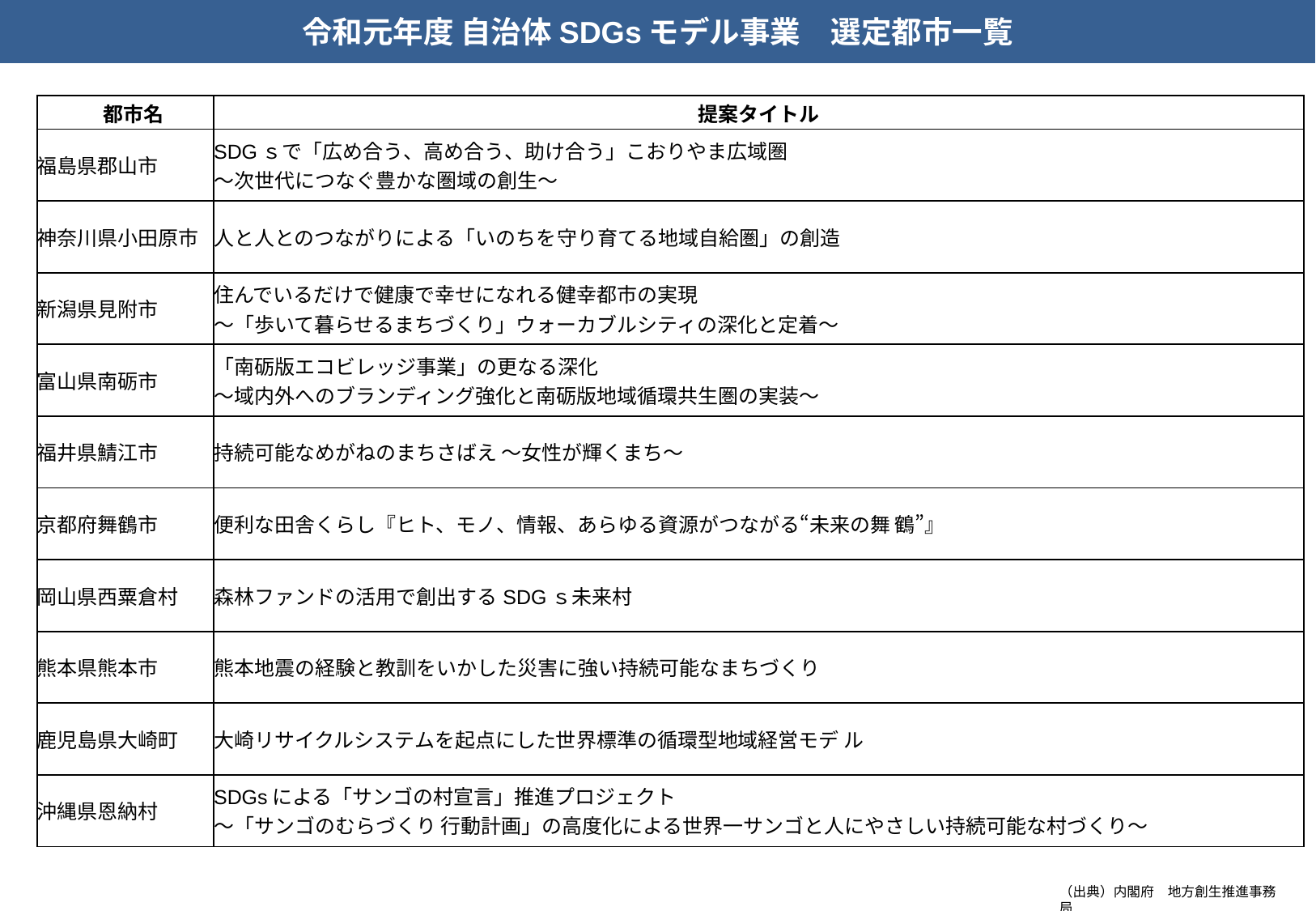

令和元年度 自治体SDGsモデル事業　選定都市一覧
| 都市名 | 提案タイトル |
| --- | --- |
| 福島県郡山市 | SDGｓで「広め合う、高め合う、助け合う」こおりやま広域圏 ～次世代につなぐ豊かな圏域の創生～ |
| 神奈川県小田原市 | 人と人とのつながりによる「いのちを守り育てる地域自給圏」の創造 |
| 新潟県見附市 | 住んでいるだけで健康で幸せになれる健幸都市の実現 ～「歩いて暮らせるまちづくり」ウォーカブルシティの深化と定着～ |
| 富山県南砺市 | 「南砺版エコビレッジ事業」の更なる深化 ～域内外へのブランディング強化と南砺版地域循環共生圏の実装～ |
| 福井県鯖江市 | 持続可能なめがねのまちさばえ ～女性が輝くまち～ |
| 京都府舞鶴市 | 便利な田舎くらし『ヒト、モノ、情報、あらゆる資源がつながる“未来の舞 鶴”』 |
| 岡山県西粟倉村 | 森林ファンドの活用で創出するSDGｓ未来村 |
| 熊本県熊本市 | 熊本地震の経験と教訓をいかした災害に強い持続可能なまちづくり |
| 鹿児島県大崎町 | 大崎リサイクルシステムを起点にした世界標準の循環型地域経営モデ ル |
| 沖縄県恩納村 | SDGsによる「サンゴの村宣言」推進プロジェクト ～「サンゴのむらづくり 行動計画」の高度化による世界一サンゴと人にやさしい持続可能な村づくり～ |
（出典）内閣府　地方創生推進事務局